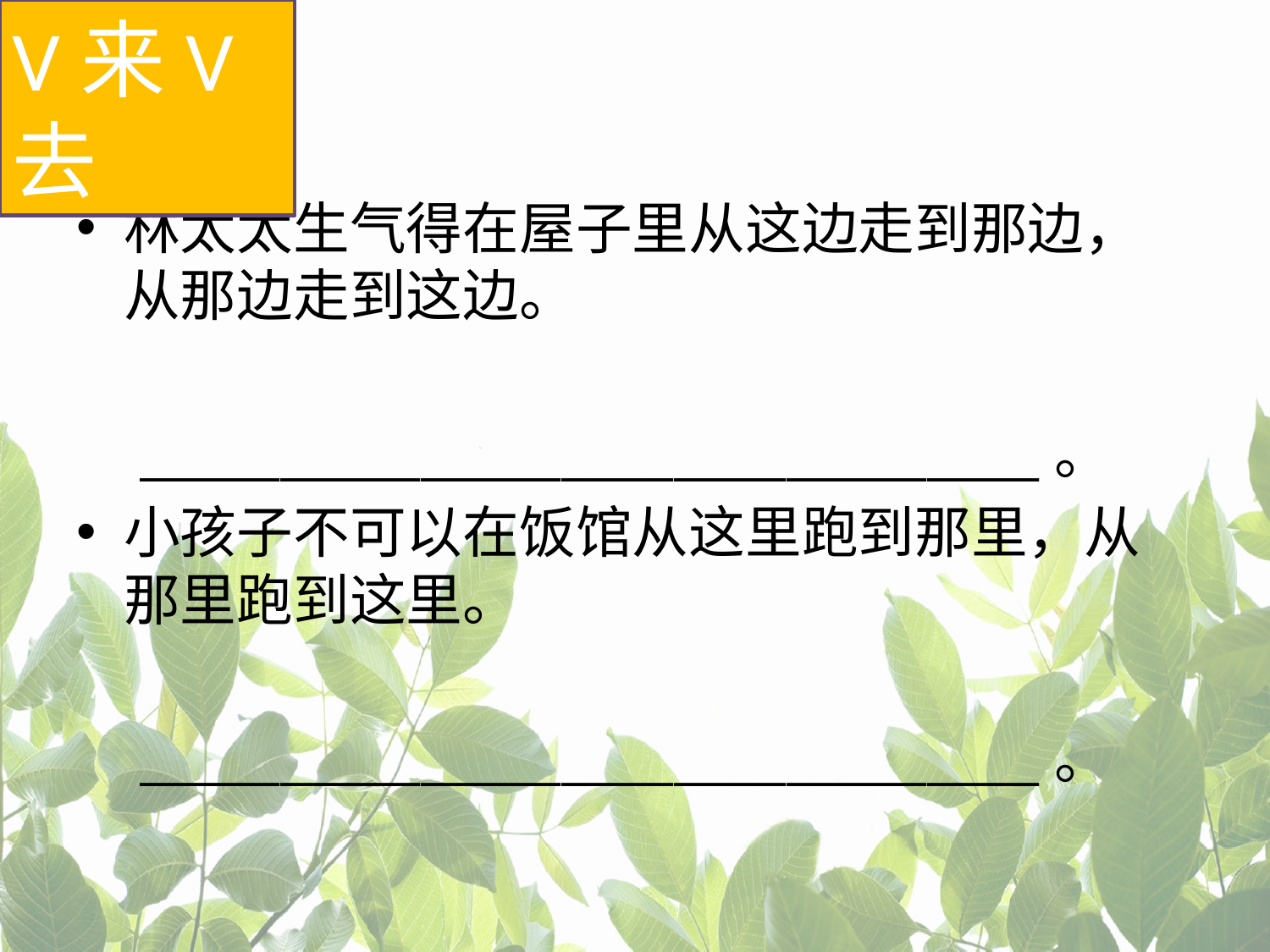

V来V去
林太太生气得在屋子里从这边走到那边，从那边走到这边。

     ________________________________。
小孩子不可以在饭馆从这里跑到那里，从那里跑到这里。

     ________________________________。